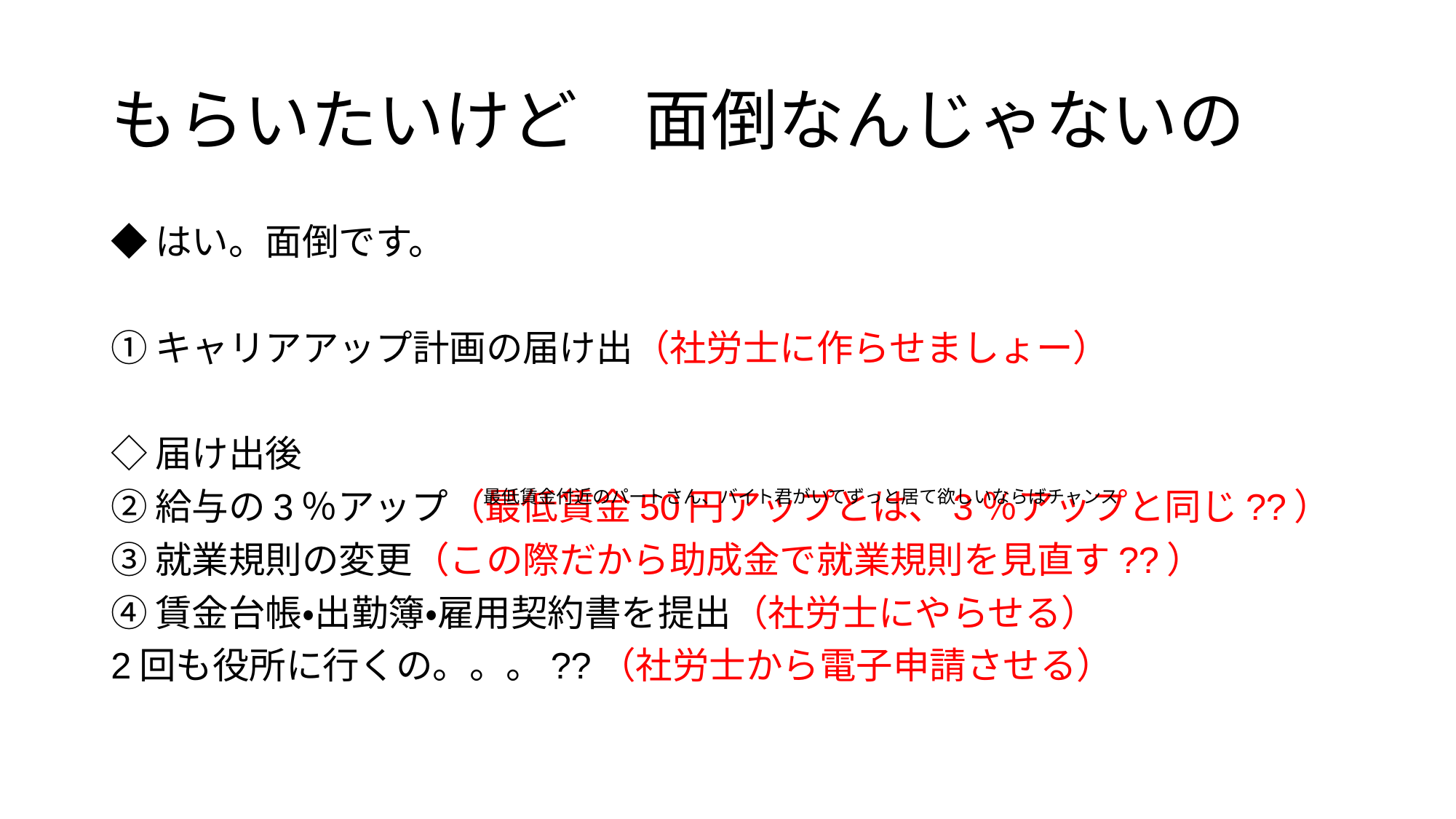

# もらいたいけど　面倒なんじゃないの
◆はい。面倒です。

①キャリアアップ計画の届け出（社労士に作らせましょー）

◇届け出後
②給与の3％アップ（最低賃金50円アップとは、3％アップと同じ??）
③就業規則の変更（この際だから助成金で就業規則を見直す??）
④賃金台帳・出勤簿・雇用契約書を提出（社労士にやらせる）
2回も役所に行くの。。。??（社労士から電子申請させる）

最低賃金付近のパートさん、バイト君がいてずっと居て欲しいならばチャンス